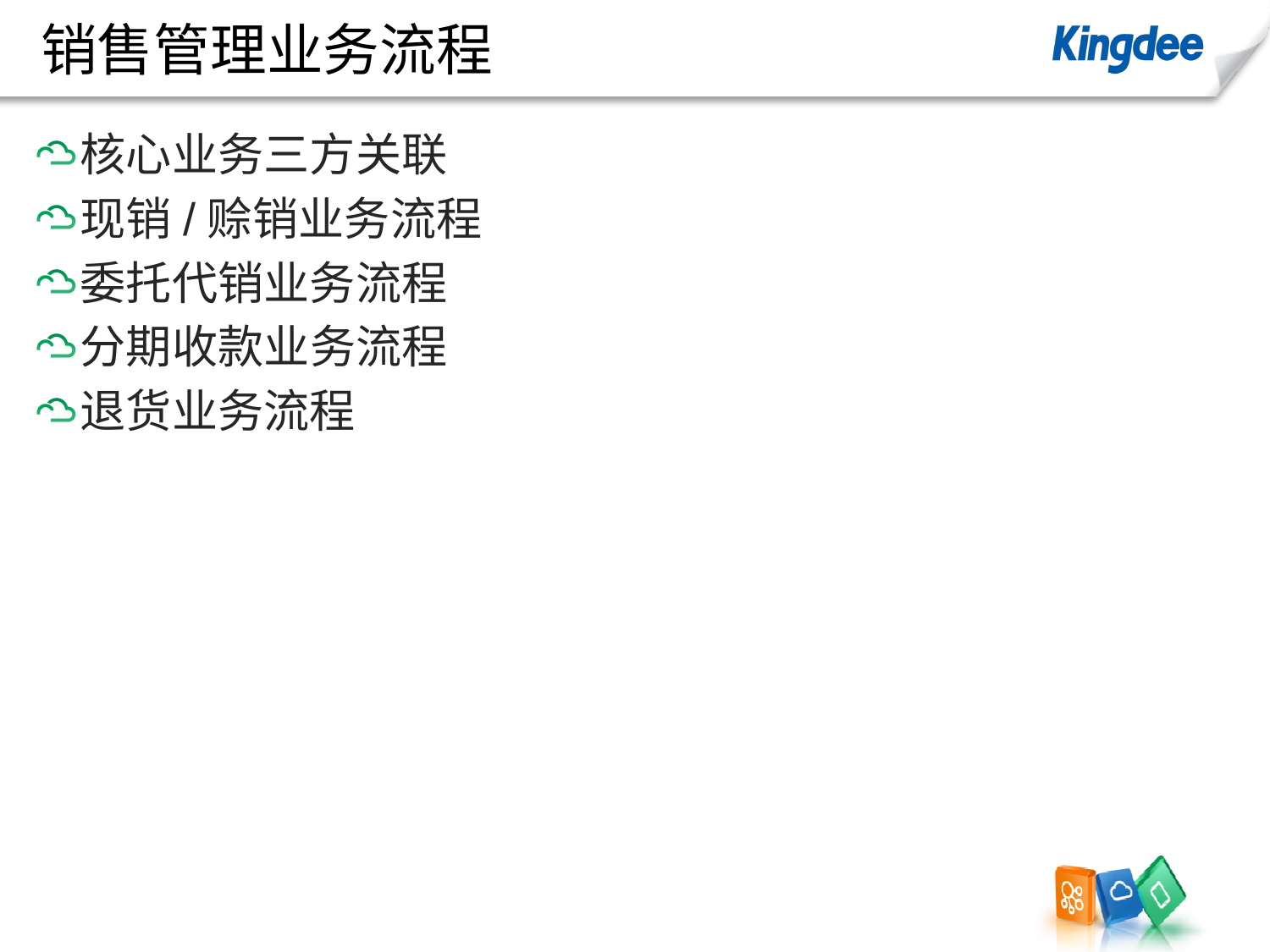

# 销售管理业务流程
核心业务三方关联
现销/赊销业务流程
委托代销业务流程
分期收款业务流程
退货业务流程